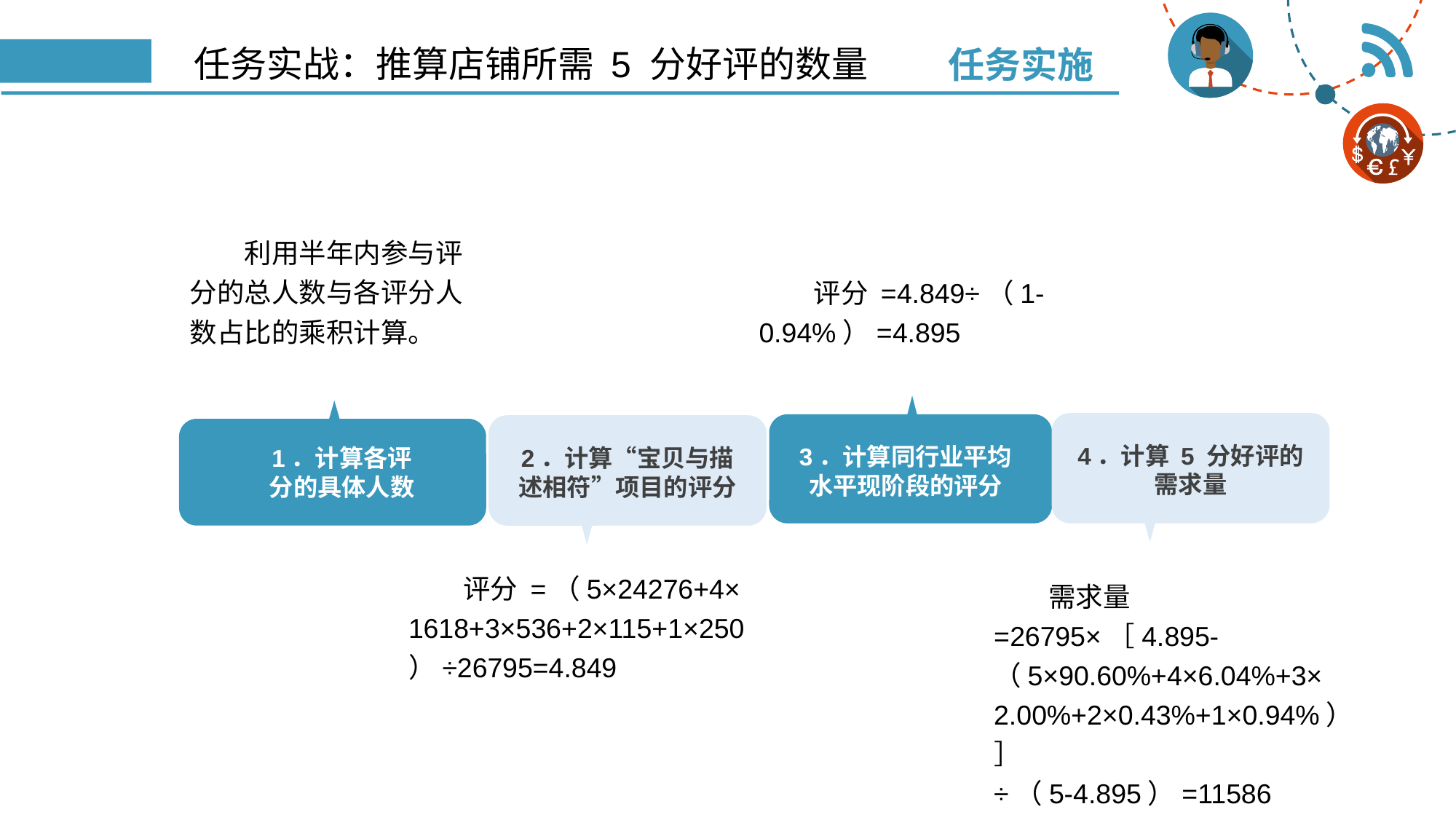

任务实施
# 任务实战：推算店铺所需 5 分好评的数量
利用半年内参与评分的总人数与各评分人数占比的乘积计算。
评分 =4.849÷（1-0.94%）=4.895

4．计算 5 分好评的需求量

2．计算“宝贝与描述相符”项目的评分
3．计算同行业平均水平现阶段的评分
1．计算各评分的具体人数
评分 =（5×24276+4×
1618+3×536+2×115+1×250）÷26795=4.849
需求量 =26795×［4.895-
（5×90.60%+4×6.04%+3×
2.00%+2×0.43%+1×0.94%）］
÷（5-4.895）=11586